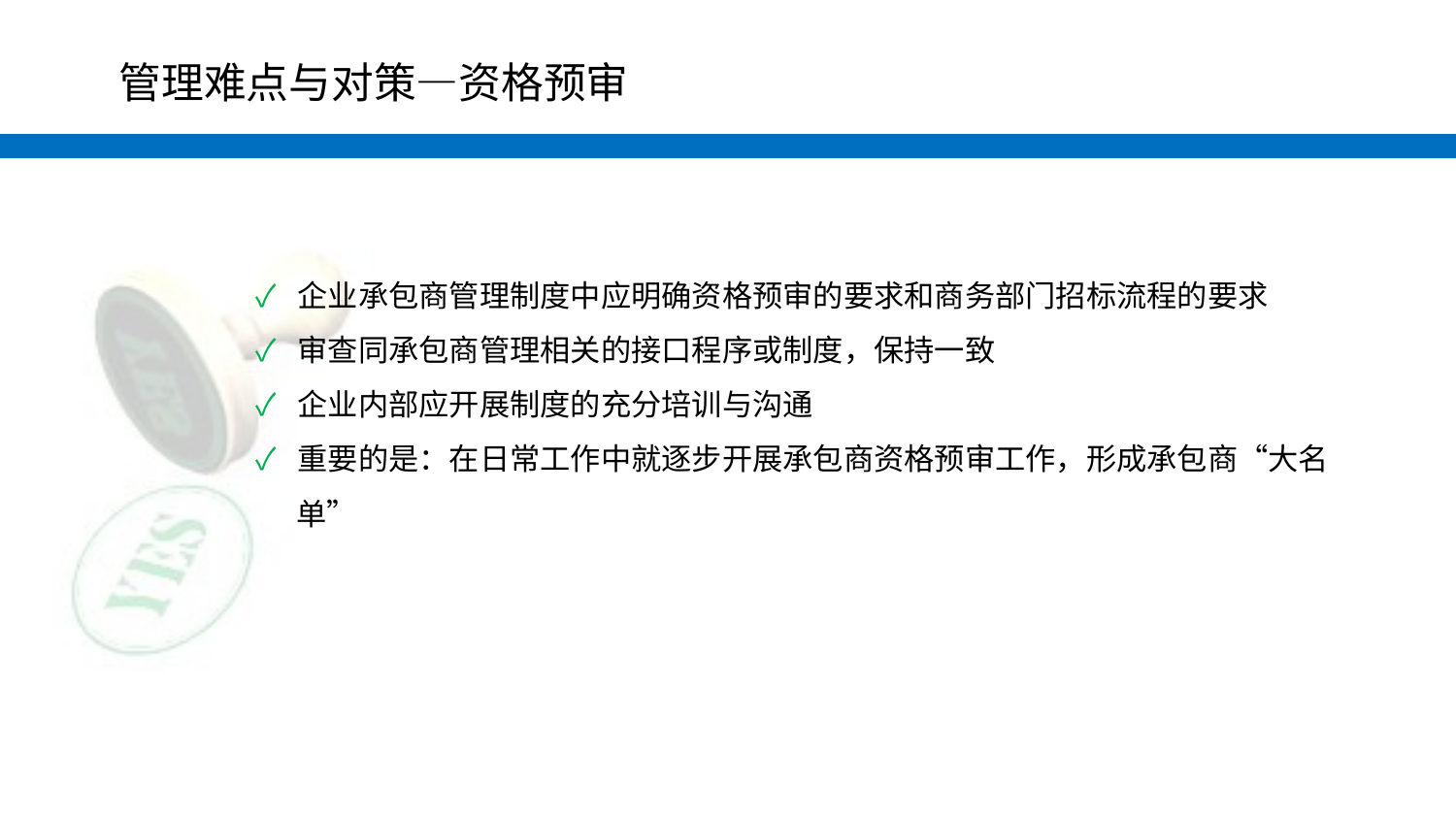

#
管理难点与对策—资格预审

✓ 企业承包商管理制度中应明确资格预审的要求和商务部门招标流程的要求
✓ 审查同承包商管理相关的接口程序或制度，保持一致
✓ 企业内部应开展制度的充分培训与沟通
✓ 重要的是：在日常工作中就逐步开展承包商资格预审工作，形成承包商“大名
单”